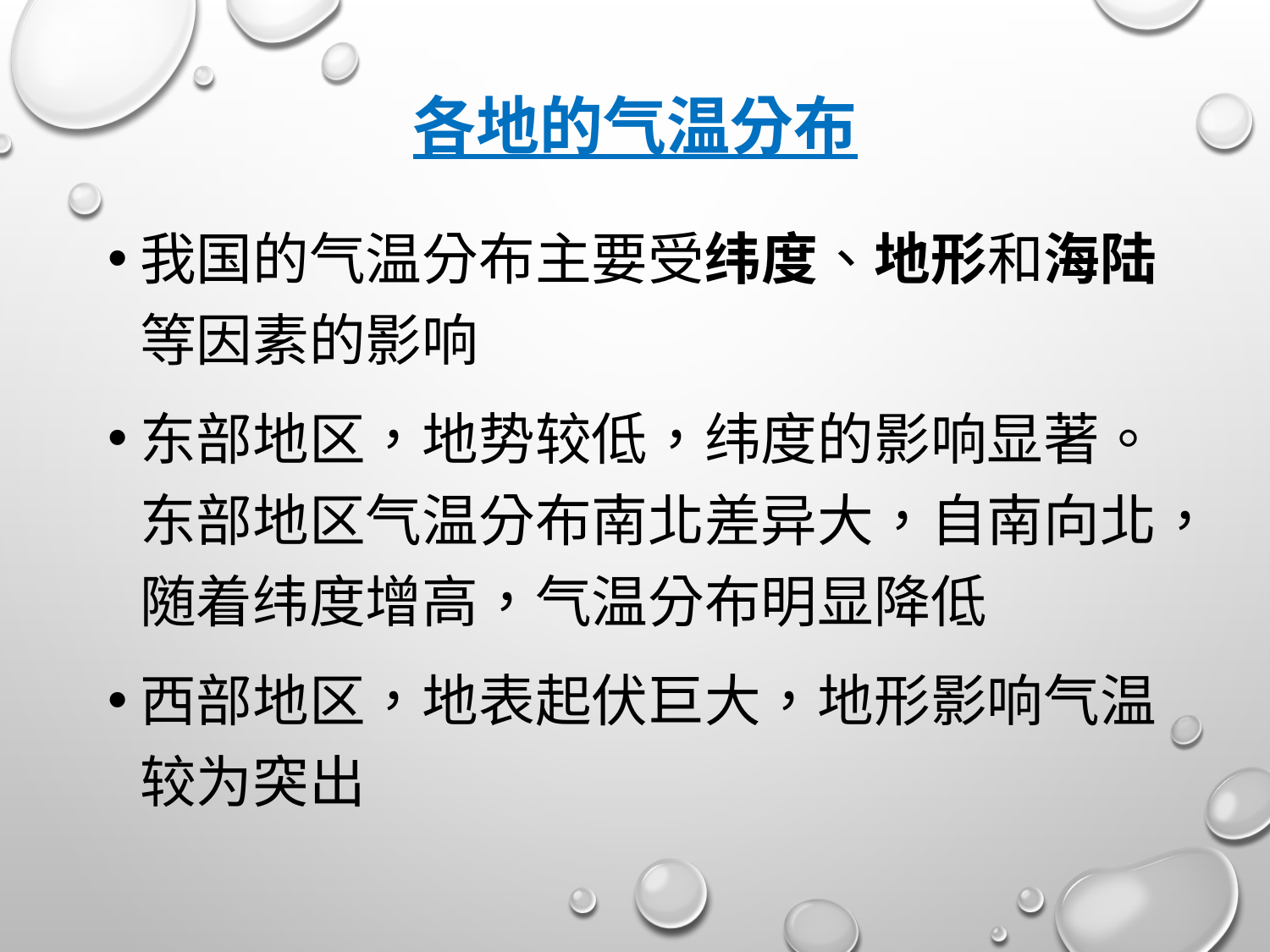

# 各地的气温分布
我国的气温分布主要受纬度、地形和海陆等因素的影响
东部地区，地势较低，纬度的影响显著。东部地区气温分布南北差异大，自南向北，随着纬度增高，气温分布明显降低
西部地区，地表起伏巨大，地形影响气温较为突出